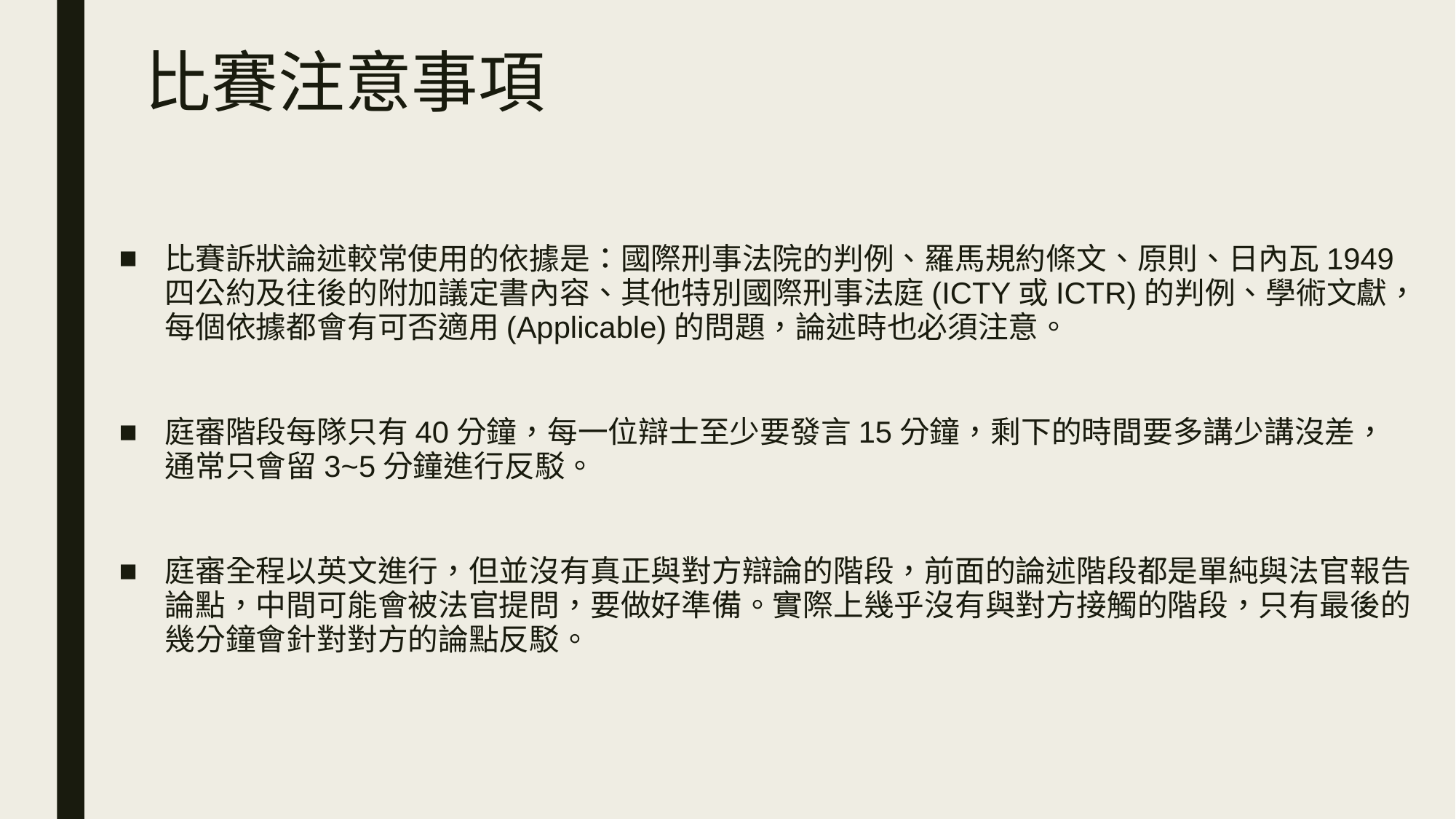

# 比賽注意事項
比賽訴狀論述較常使用的依據是：國際刑事法院的判例、羅馬規約條文、原則、日內瓦1949四公約及往後的附加議定書內容、其他特別國際刑事法庭(ICTY或ICTR)的判例、學術文獻，每個依據都會有可否適用(Applicable)的問題，論述時也必須注意。

庭審階段每隊只有40分鐘，每一位辯士至少要發言15分鐘，剩下的時間要多講少講沒差，通常只會留3~5分鐘進行反駁。

庭審全程以英文進行，但並沒有真正與對方辯論的階段，前面的論述階段都是單純與法官報告論點，中間可能會被法官提問，要做好準備。實際上幾乎沒有與對方接觸的階段，只有最後的幾分鐘會針對對方的論點反駁。